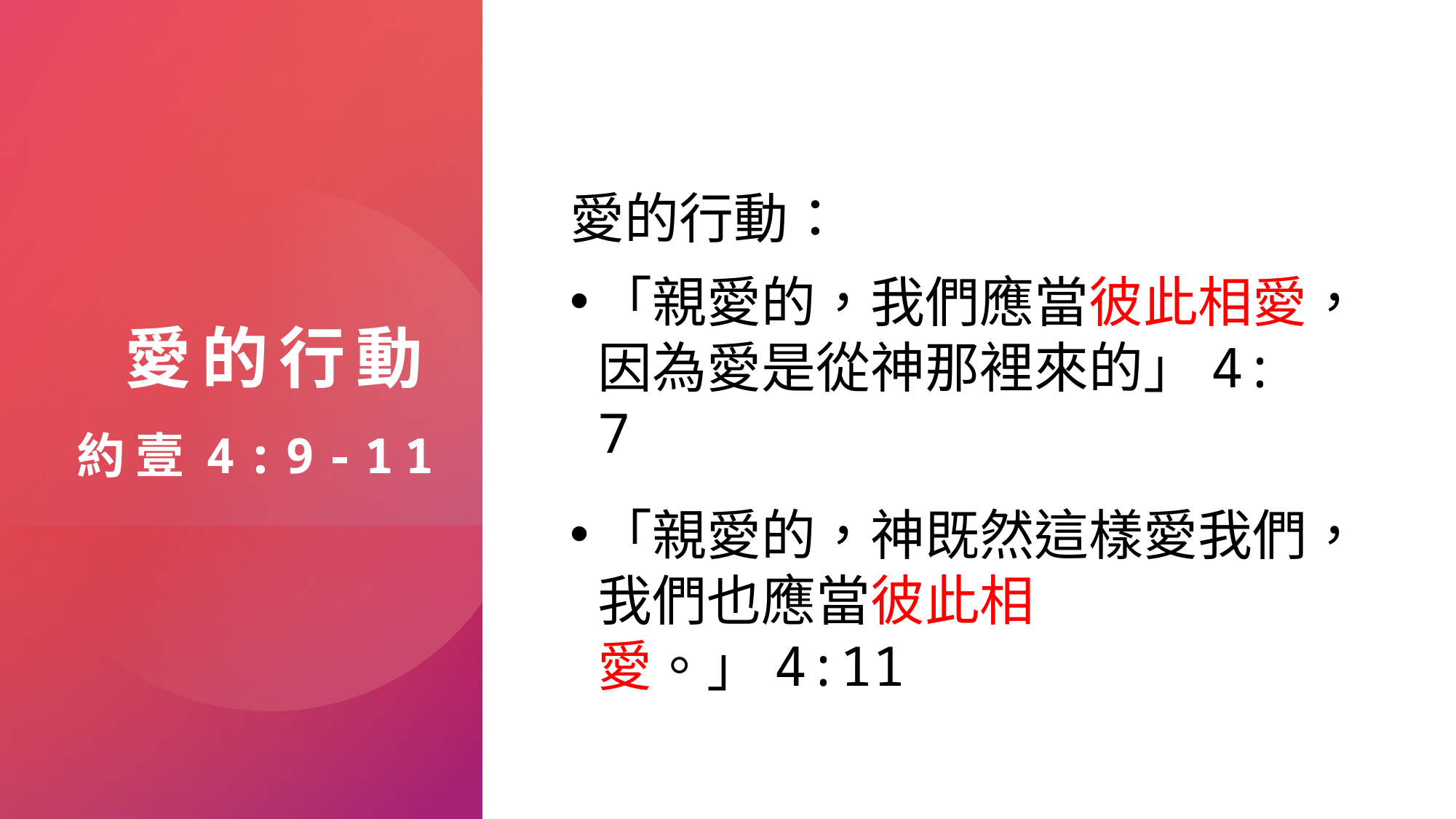

# 愛的行動 約壹4:9-11

愛的行動：
「親愛的，我們應當彼此相愛，因為愛是從神那裡來的」4: 7
「親愛的，神既然這樣愛我們，我們也應當彼此相愛。」4:11